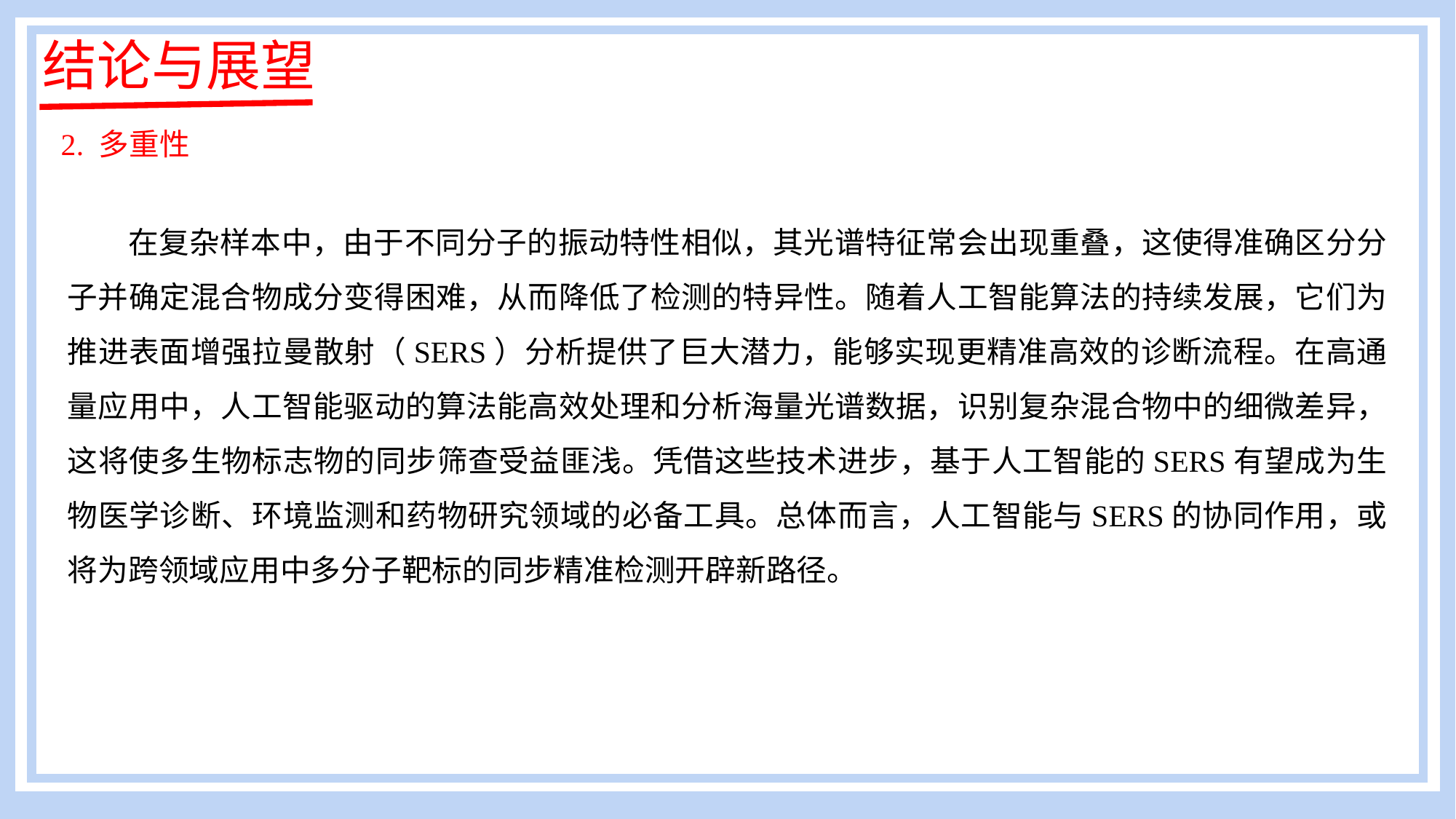

结论与展望
c
2. 多重性

在复杂样本中，由于不同分子的振动特性相似，其光谱特征常会出现重叠，这使得准确区分分子并确定混合物成分变得困难，从而降低了检测的特异性。随着人工智能算法的持续发展，它们为推进表面增强拉曼散射（SERS）分析提供了巨大潜力，能够实现更精准高效的诊断流程。在高通量应用中，人工智能驱动的算法能高效处理和分析海量光谱数据，识别复杂混合物中的细微差异，这将使多生物标志物的同步筛查受益匪浅。凭借这些技术进步，基于人工智能的SERS有望成为生物医学诊断、环境监测和药物研究领域的必备工具。总体而言，人工智能与SERS的协同作用，或将为跨领域应用中多分子靶标的同步精准检测开辟新路径。